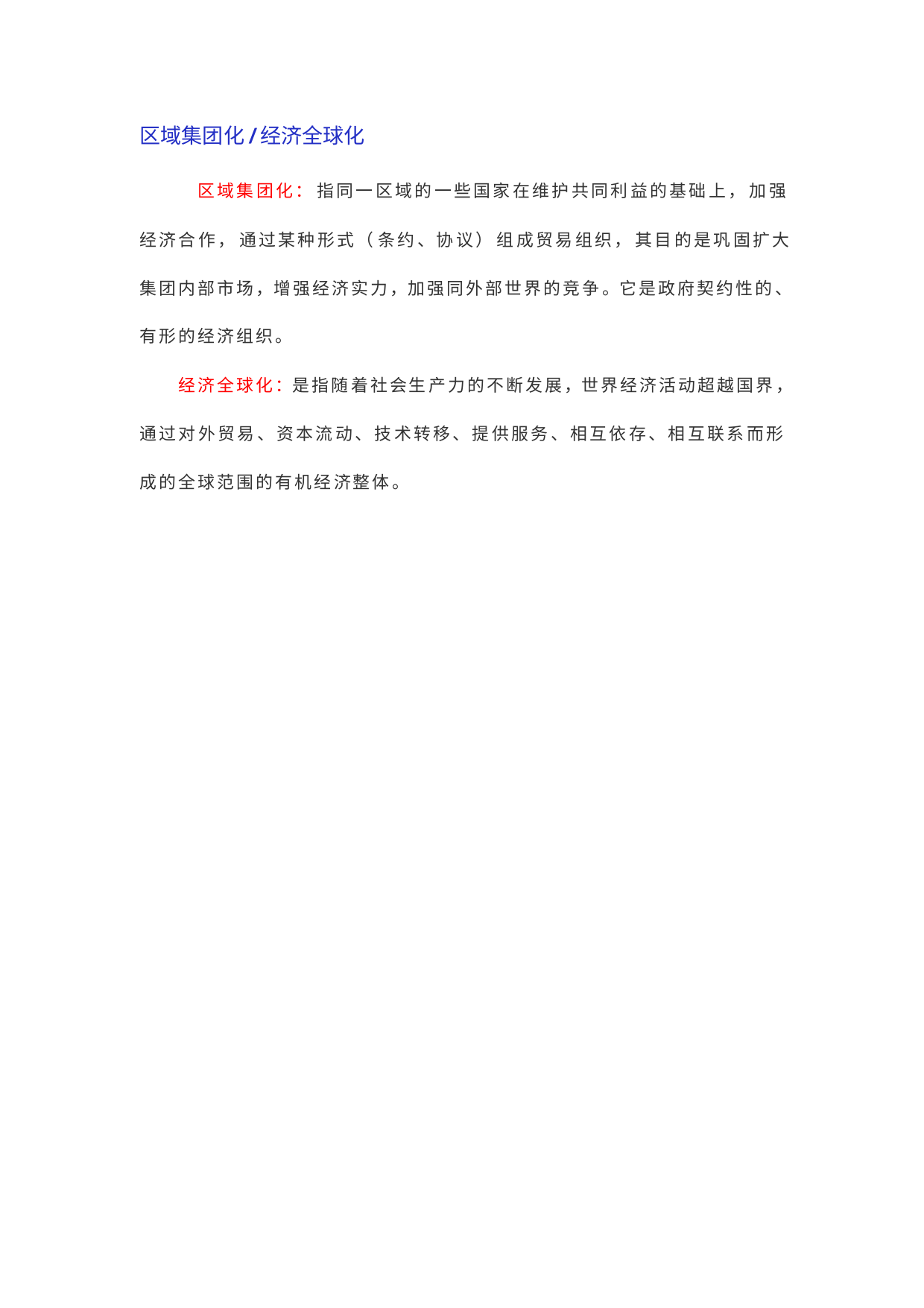

区域集团化/经济全球化
区域集团化： 指同一区域的一些国家在维护共同利益的基础上， 加强 经济合作， 通过某种形式（ 条约、协议） 组成贸易组织， 其目的是巩固扩大 集团内部市场，增强经济实力，加强同外部世界的竞争。它是政府契约性的、 有形的经济组织。
经济全球化：是指随着社会生产力的不断发展，世界经济活动超越国界， 通过对外贸易、资本流动、技术转移、提供服务、相互依存、相互联系而形 成的全球范围的有机经济整体。